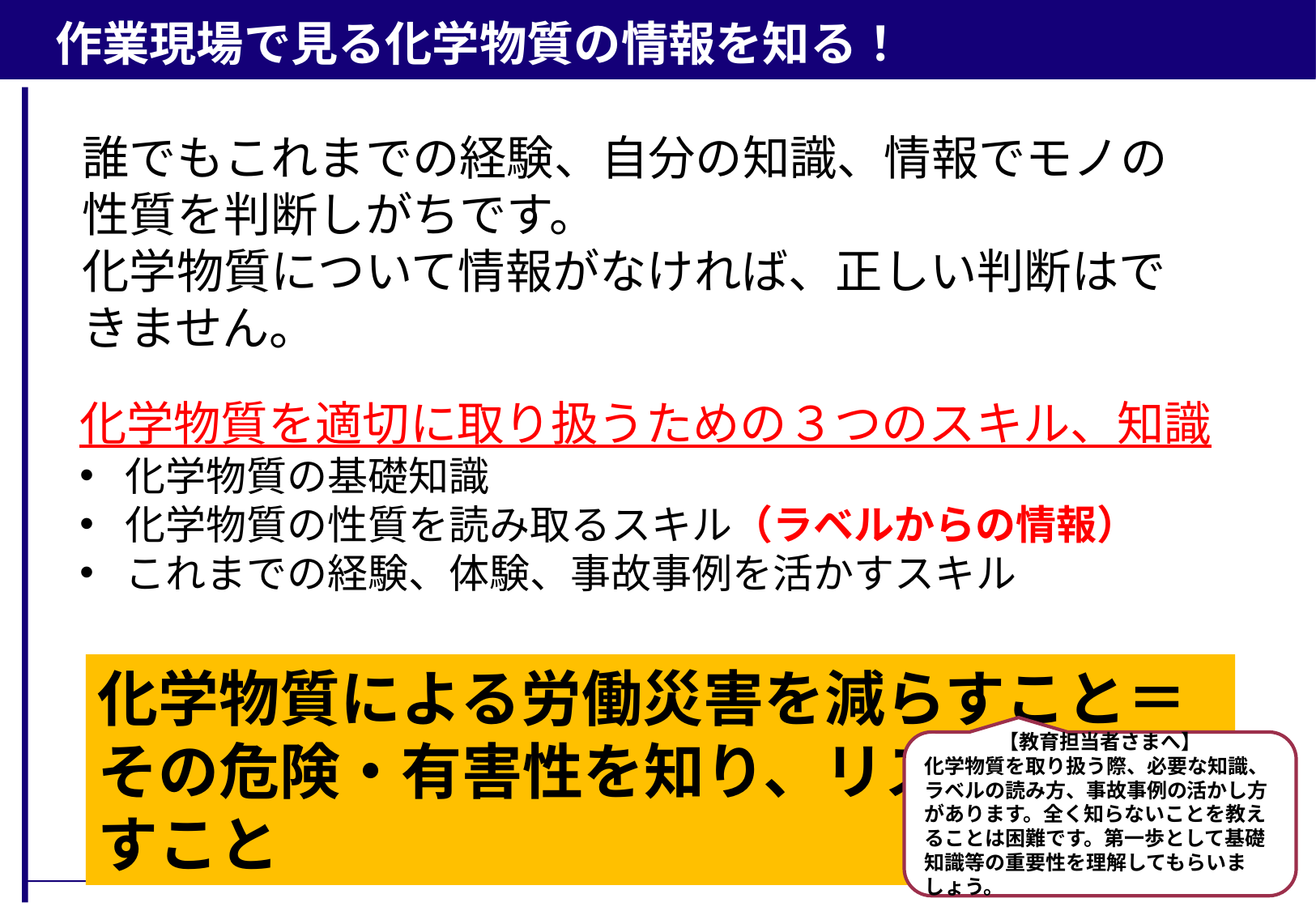

作業現場で見る化学物質の情報を知る！
誰でもこれまでの経験、自分の知識、情報でモノの性質を判断しがちです。
化学物質について情報がなければ、正しい判断はできません。
化学物質を適切に取り扱うための３つのスキル、知識
化学物質の基礎知識
化学物質の性質を読み取るスキル（ラベルからの情報）
これまでの経験、体験、事故事例を活かすスキル
化学物質による労働災害を減らすこと＝
その危険・有害性を知り、リスクを減らすこと
【教育担当者さまへ】
化学物質を取り扱う際、必要な知識、ラベルの読み方、事故事例の活かし方があります。全く知らないことを教えることは困難です。第一歩として基礎知識等の重要性を理解してもらいましょう。